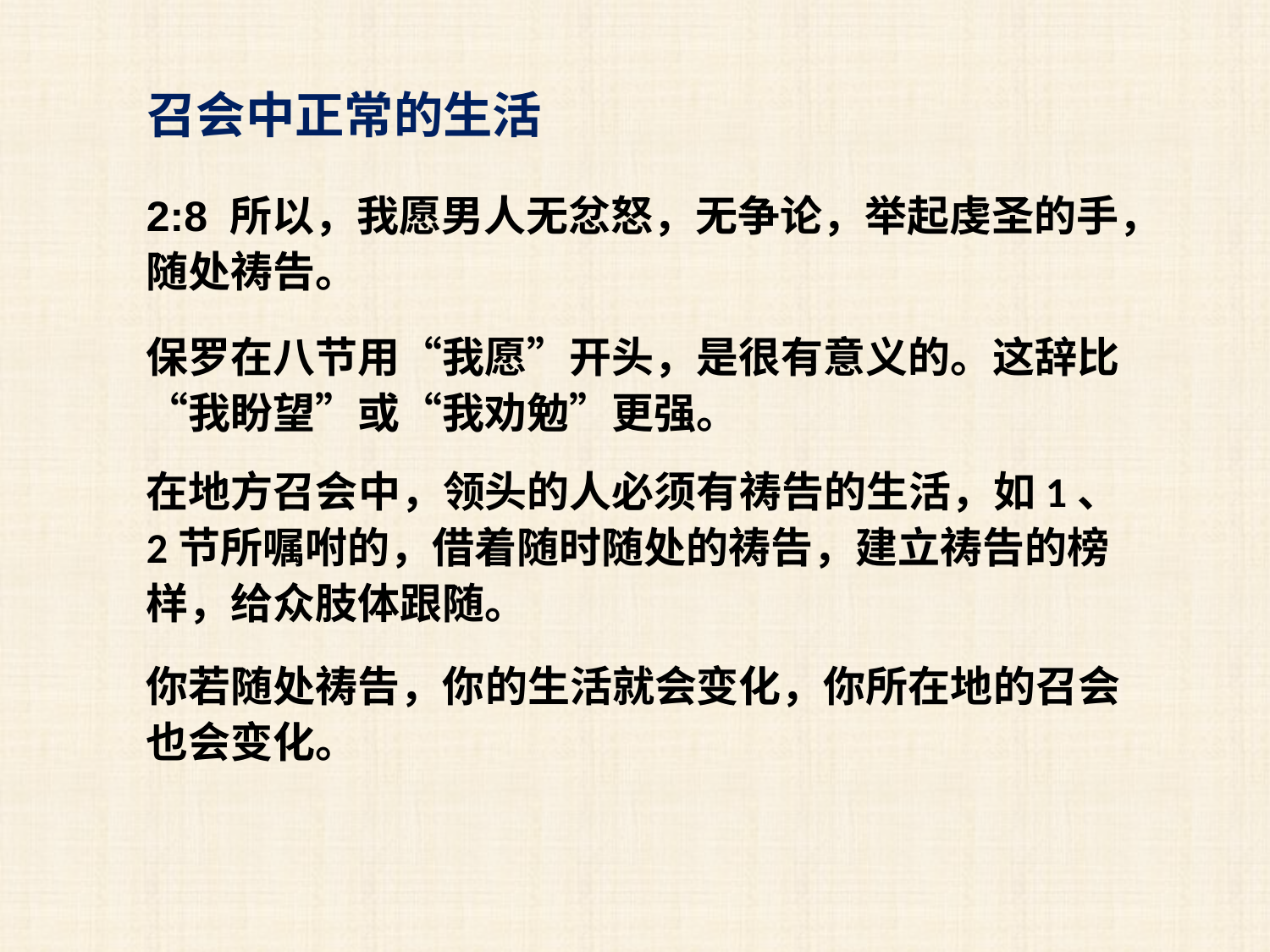

召会中正常的生活
2:8 所以，我愿男人无忿怒，无争论，举起虔圣的手，随处祷告。
保罗在八节用“我愿”开头，是很有意义的。这辞比“我盼望”或“我劝勉”更强。
在地方召会中，领头的人必须有祷告的生活，如1、2节所嘱咐的，借着随时随处的祷告，建立祷告的榜样，给众肢体跟随。
你若随处祷告，你的生活就会变化，你所在地的召会也会变化。